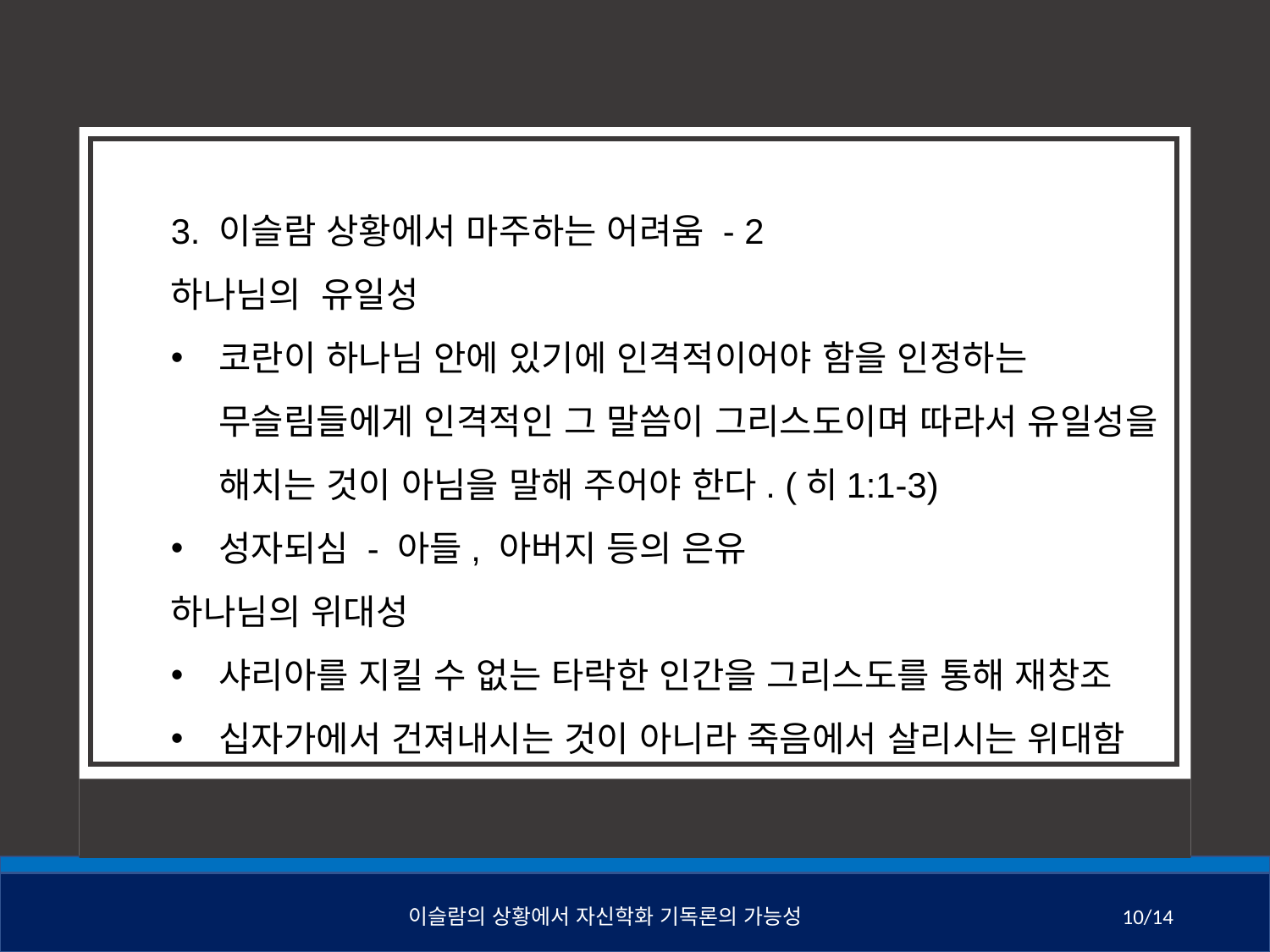

3. 이슬람 상황에서 마주하는 어려움 - 2
하나님의  유일성
코란이 하나님 안에 있기에 인격적이어야 함을 인정하는 무슬림들에게 인격적인 그 말씀이 그리스도이며 따라서 유일성을 해치는 것이 아님을 말해 주어야 한다. (히1:1-3)
성자되심 - 아들, 아버지 등의 은유
하나님의 위대성
샤리아를 지킬 수 없는 타락한 인간을 그리스도를 통해 재창조
십자가에서 건져내시는 것이 아니라 죽음에서 살리시는 위대함

이슬람의 상황에서 자신학화 기독론의 가능성
10/14